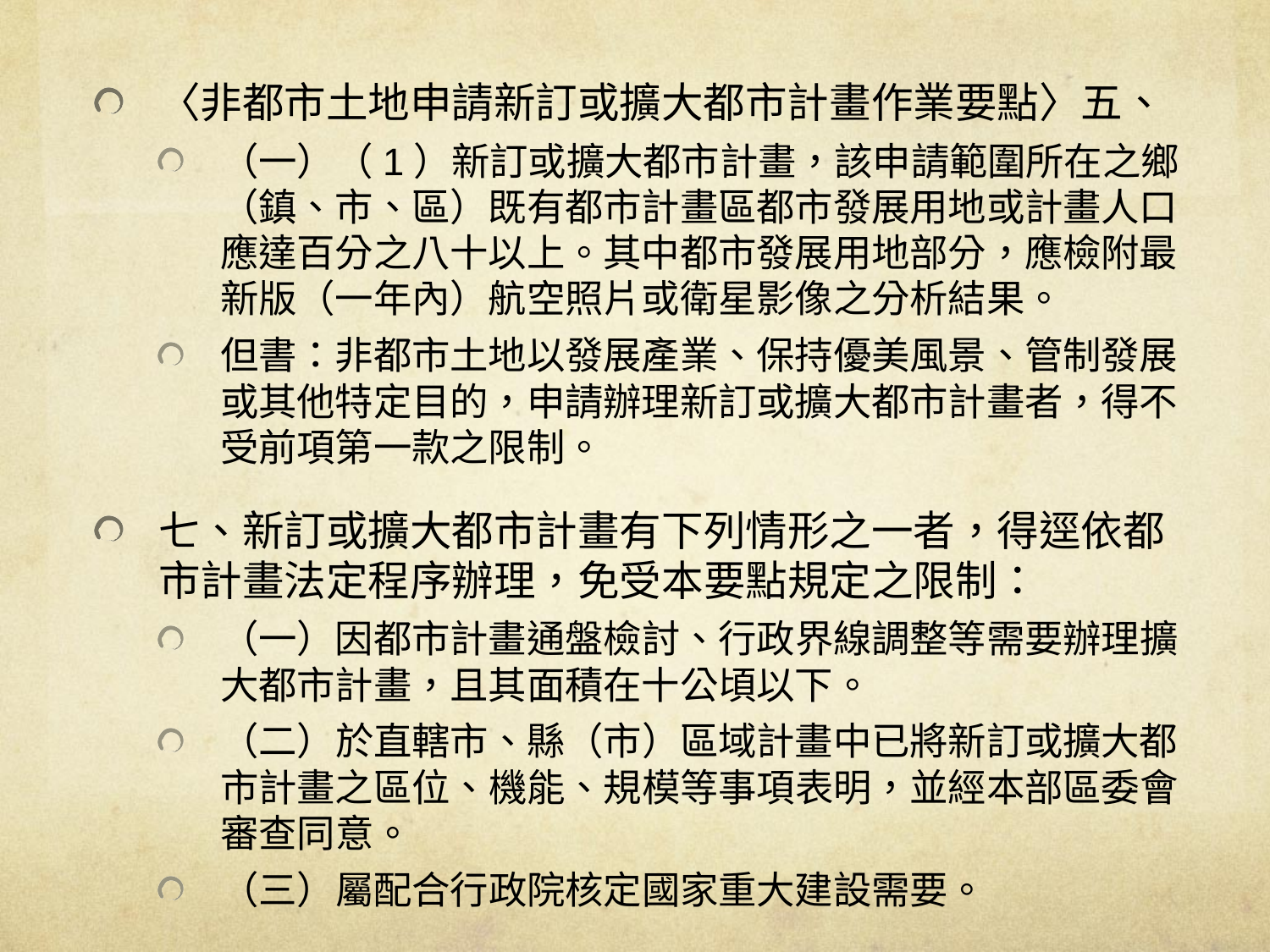

〈非都市土地申請新訂或擴大都市計畫作業要點〉五、
（一）（1）新訂或擴大都市計畫，該申請範圍所在之鄉（鎮、市、區）既有都市計畫區都市發展用地或計畫人口應達百分之八十以上。其中都市發展用地部分，應檢附最新版（一年內）航空照片或衛星影像之分析結果。
但書：非都市土地以發展產業、保持優美風景、管制發展或其他特定目的，申請辦理新訂或擴大都市計畫者，得不受前項第一款之限制。
七、新訂或擴大都市計畫有下列情形之一者，得逕依都市計畫法定程序辦理，免受本要點規定之限制：
（一）因都市計畫通盤檢討、行政界線調整等需要辦理擴大都市計畫，且其面積在十公頃以下。
（二）於直轄市、縣（市）區域計畫中已將新訂或擴大都市計畫之區位、機能、規模等事項表明，並經本部區委會審查同意。
（三）屬配合行政院核定國家重大建設需要。

#